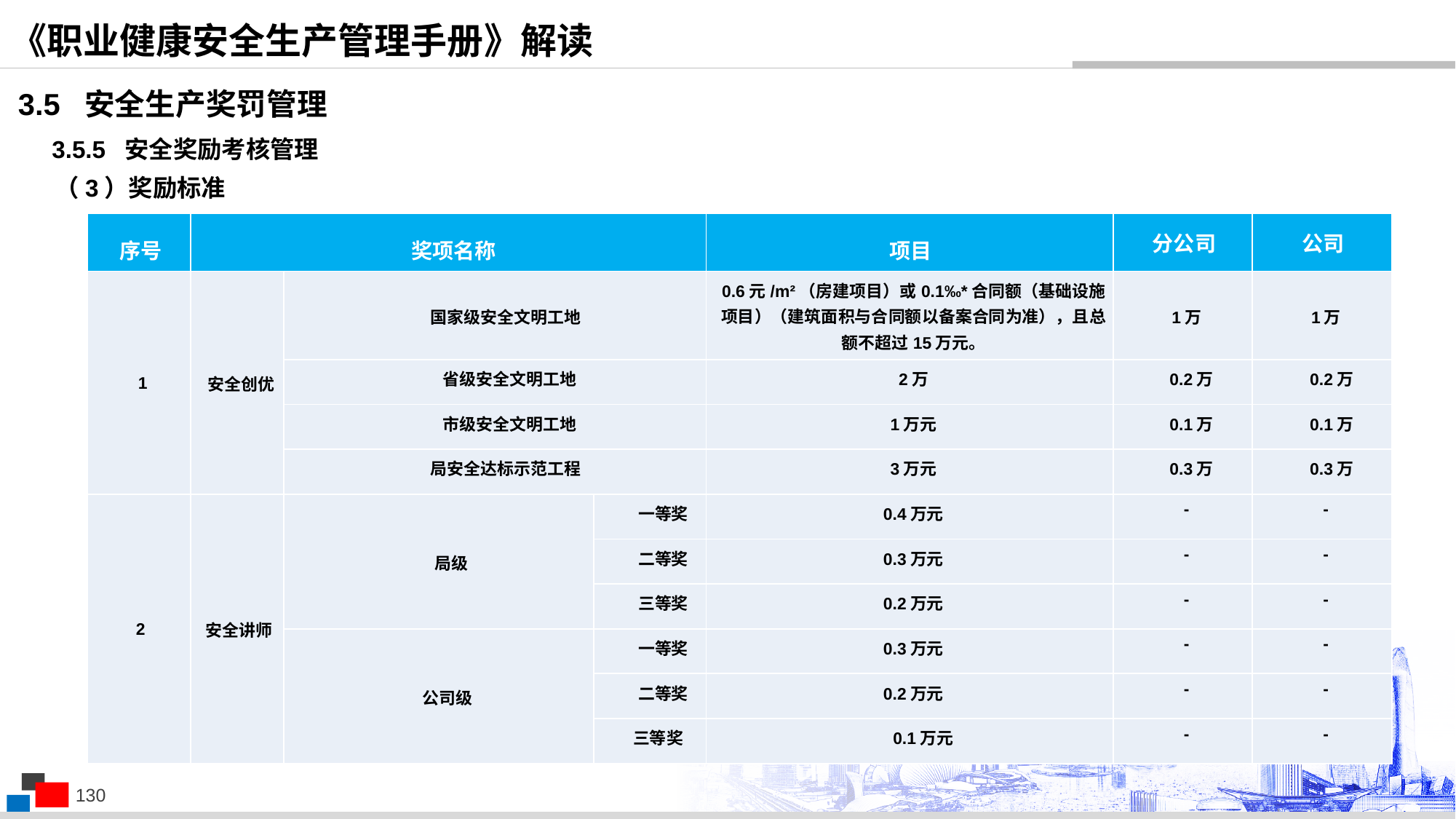

《职业健康安全生产管理手册》解读
3.5  安全生产奖罚管理
3.5.5  安全奖励考核管理
（3）奖励标准
| 序号 | 奖项名称 |  |  | 项目 | 分公司 | 公司 |
| --- | --- | --- | --- | --- | --- | --- |
| 1 | 安全创优 | 国家级安全文明工地 |  | 0.6元/m²（房建项目）或0.1‰\*合同额（基础设施项目）（建筑面积与合同额以备案合同为准），且总额不超过15万元。 | 1万 | 1万 |
|  |  | 省级安全文明工地 |  | 2万 | 0.2万 | 0.2万 |
|  |  | 市级安全文明工地 |  | 1万元 | 0.1万 | 0.1万 |
|  |  | 局安全达标示范工程 |  | 3万元 | 0.3万 | 0.3万 |
| 2 | 安全讲师 | 局级 | 一等奖 | 0.4万元 | - | - |
|  |  |  | 二等奖 | 0.3万元 | - | - |
|  |  |  | 三等奖 | 0.2万元 | - | - |
|  |  | 公司级 | 一等奖 | 0.3万元 | - | - |
|  |  |  | 二等奖 | 0.2万元 | - | - |
|  |  |  | 三等奖 | 0.1万元 | - | - |